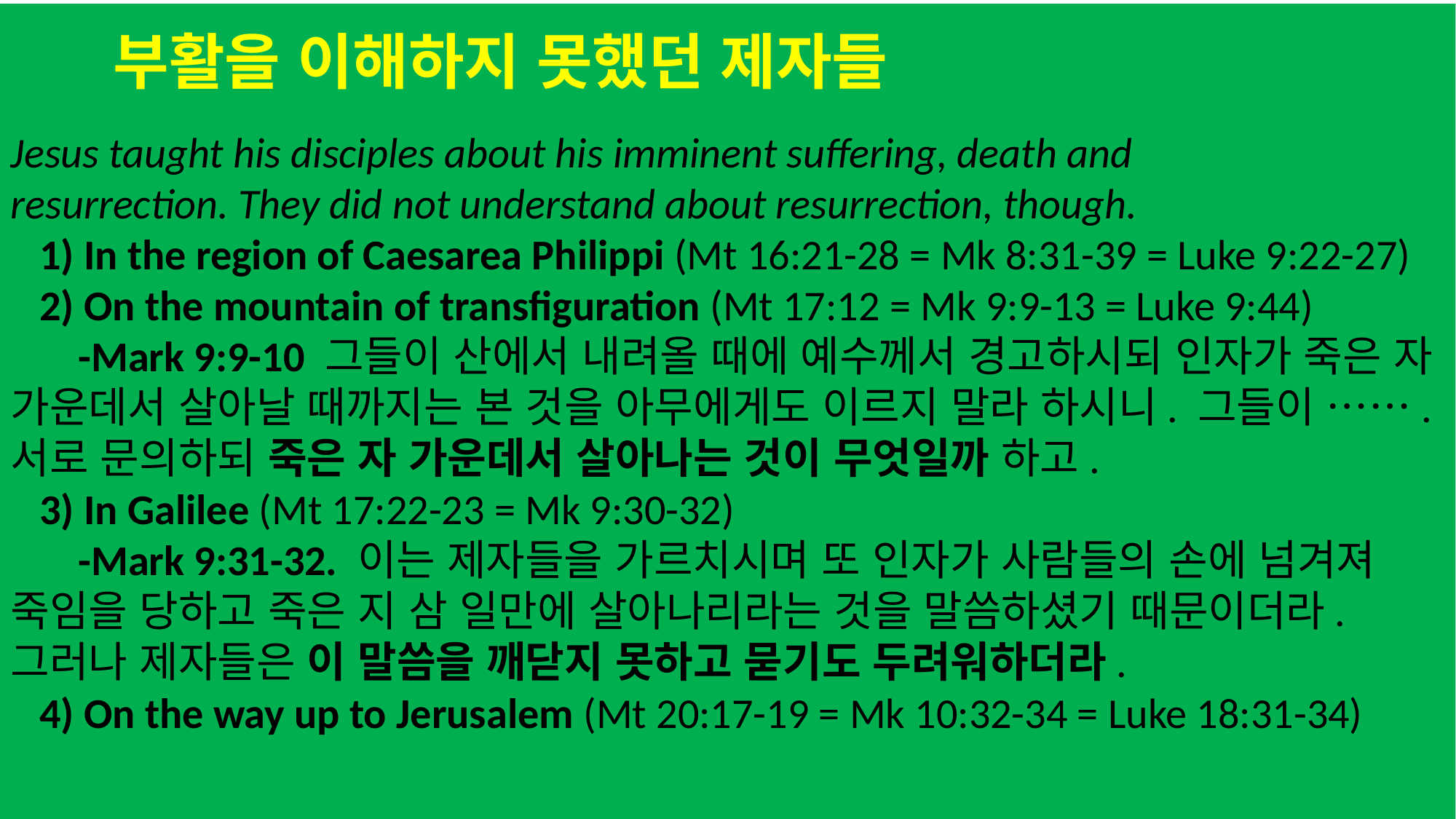

부활을 이해하지 못했던 제자들

Jesus taught his disciples about his imminent suffering, death and
resurrection. They did not understand about resurrection, though.
   1) In the region of Caesarea Philippi (Mt 16:21-28 = Mk 8:31-39 = Luke 9:22-27)
   2) On the mountain of transfiguration (Mt 17:12 = Mk 9:9-13 = Luke 9:44)
       -Mark 9:9-10 그들이 산에서 내려올 때에 예수께서 경고하시되 인자가 죽은 자 가운데서 살아날 때까지는 본 것을 아무에게도 이르지 말라 하시니. 그들이 ……. 서로 문의하되 죽은 자 가운데서 살아나는 것이 무엇일까 하고.
   3) In Galilee (Mt 17:22-23 = Mk 9:30-32)
       -Mark 9:31-32. 이는 제자들을 가르치시며 또 인자가 사람들의 손에 넘겨져 죽임을 당하고 죽은 지 삼 일만에 살아나리라는 것을 말씀하셨기 때문이더라. 그러나 제자들은 이 말씀을 깨닫지 못하고 묻기도 두려워하더라.
   4) On the way up to Jerusalem (Mt 20:17-19 = Mk 10:32-34 = Luke 18:31-34)